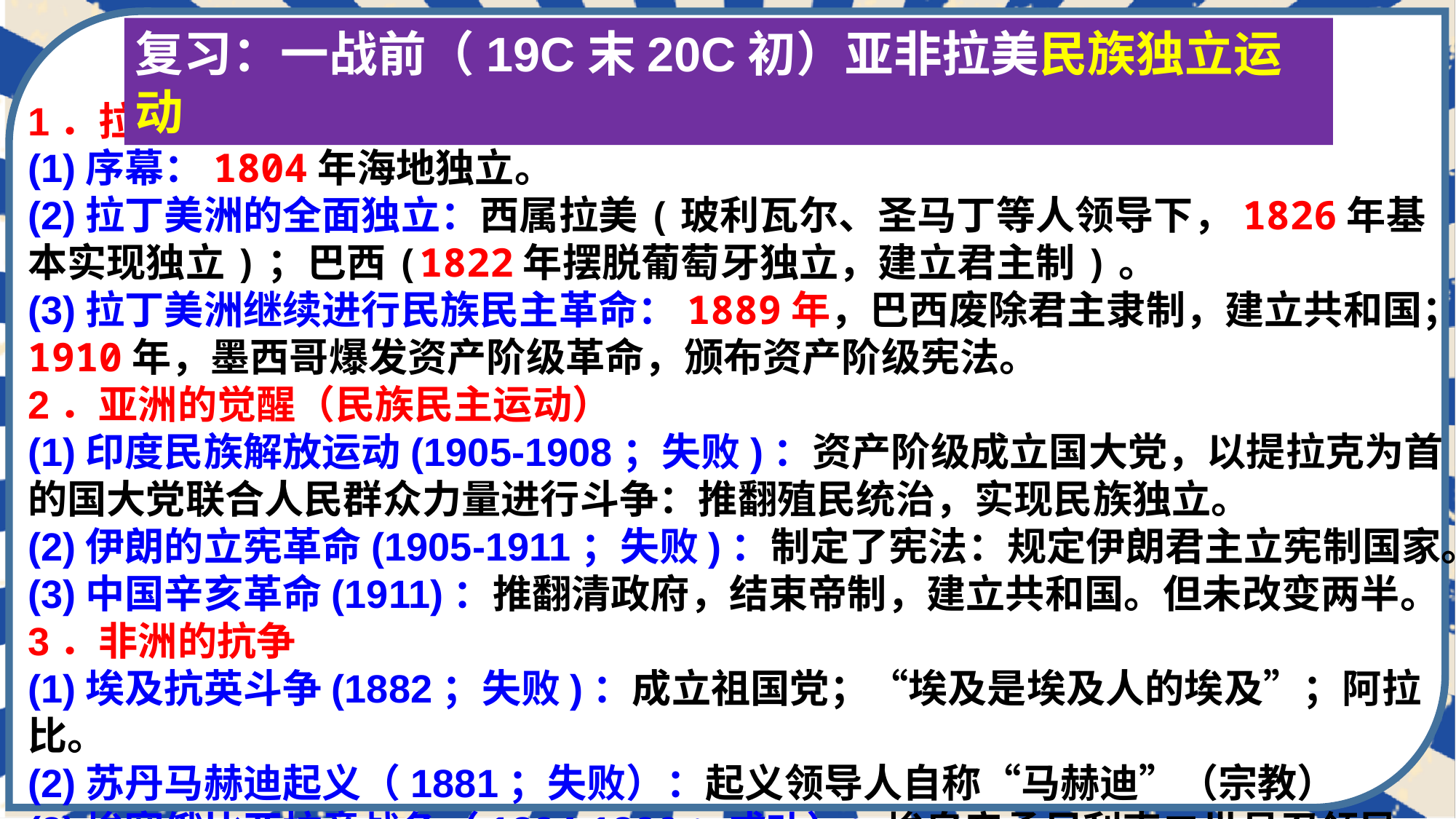

复习：一战前（19C末20C初）亚非拉美民族独立运动
1．拉丁美洲民族独立运动
(1)序幕：1804年海地独立。
(2)拉丁美洲的全面独立：西属拉美(玻利瓦尔、圣马丁等人领导下，1826年基本实现独立)；巴西(1822年摆脱葡萄牙独立，建立君主制)。
(3)拉丁美洲继续进行民族民主革命：1889年，巴西废除君主隶制，建立共和国；1910年，墨西哥爆发资产阶级革命，颁布资产阶级宪法。
2．亚洲的觉醒（民族民主运动）
(1)印度民族解放运动(1905-1908；失败)：资产阶级成立国大党，以提拉克为首的国大党联合人民群众力量进行斗争：推翻殖民统治，实现民族独立。
(2)伊朗的立宪革命(1905-1911；失败)：制定了宪法：规定伊朗君主立宪制国家。
(3)中国辛亥革命(1911)：推翻清政府，结束帝制，建立共和国。但未改变两半。
3．非洲的抗争
(1)埃及抗英斗争(1882；失败)：成立祖国党；“埃及是埃及人的埃及”；阿拉比。
(2)苏丹马赫迪起义（1881；失败）：起义领导人自称“马赫迪”（宗教）
(3)埃塞俄比亚抗意战争（1894-1896；成功）：埃皇帝孟尼利克二世号召领导。